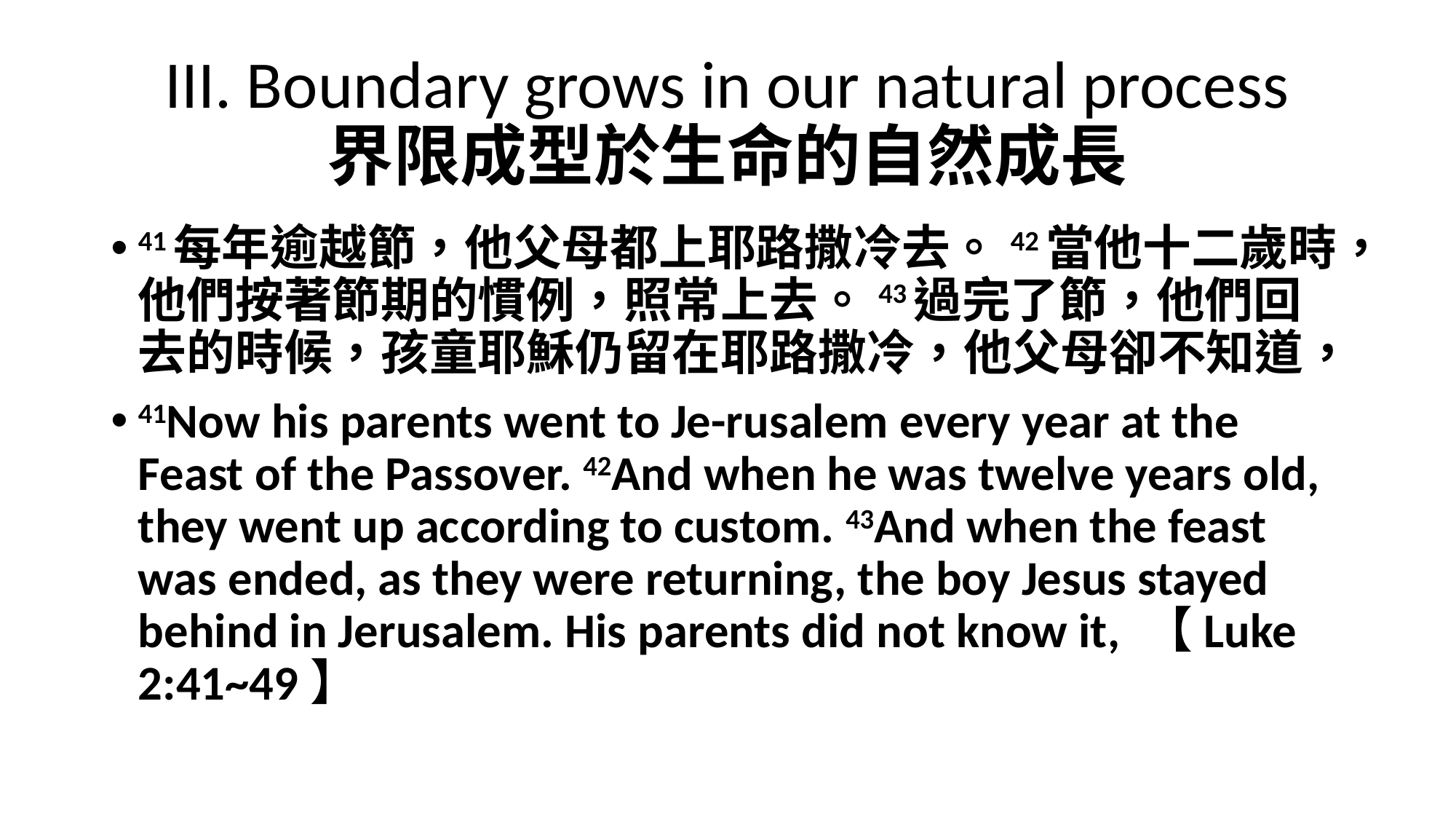

# III. Boundary grows in our natural process 界限成型於生命的自然成長
41每年逾越節，他父母都上耶路撒冷去。42當他十二歲時，他們按著節期的慣例，照常上去。43過完了節，他們回去的時候，孩童耶穌仍留在耶路撒冷，他父母卻不知道，
41Now his parents went to Je-rusalem every year at the Feast of the Passover. 42And when he was twelve years old, they went up according to custom. 43And when the feast was ended, as they were returning, the boy Jesus stayed behind in Jerusalem. His parents did not know it, 【Luke 2:41~49】